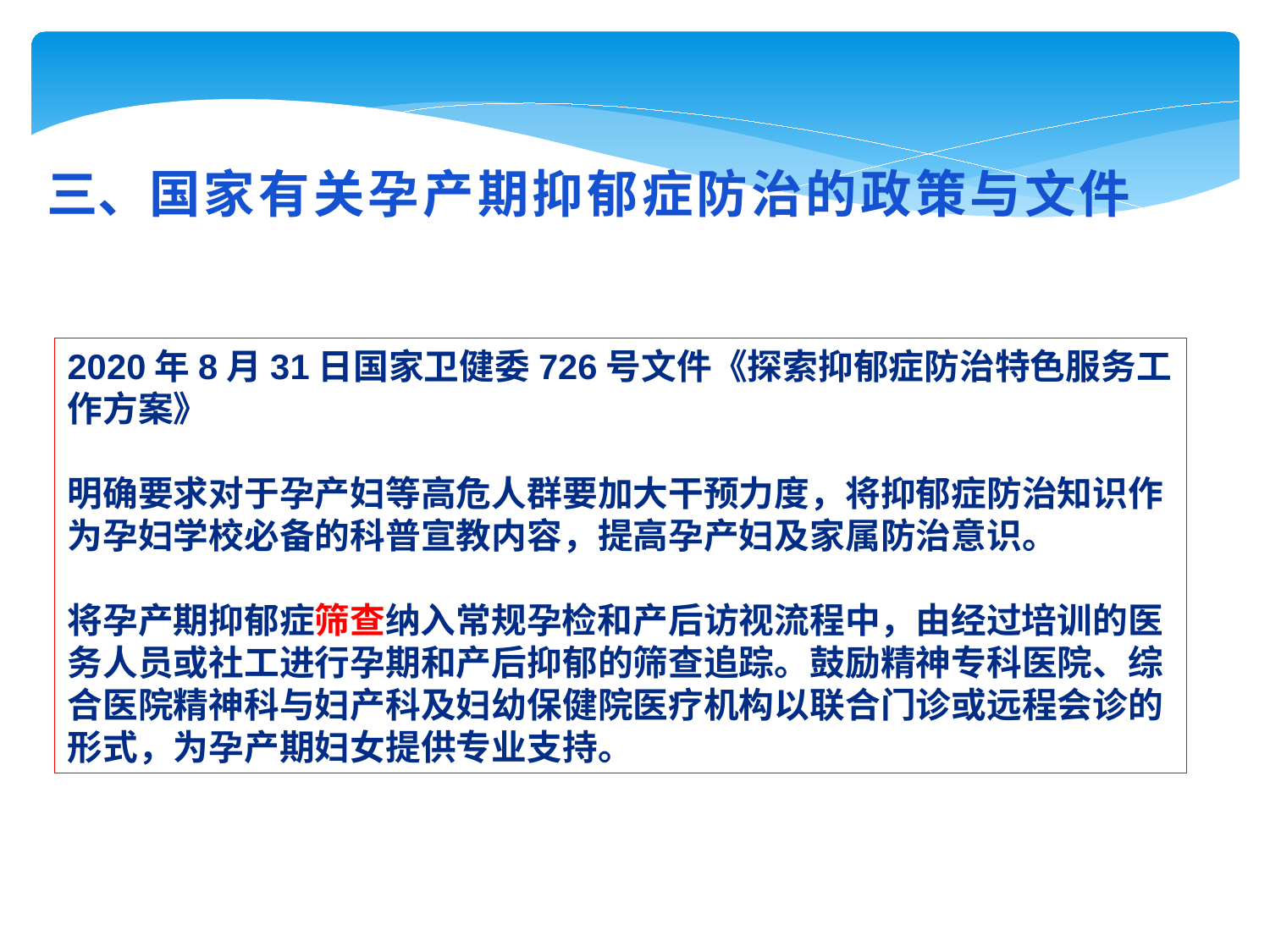

三、国家有关孕产期抑郁症防治的政策与文件
2020年8月31日国家卫健委726号文件《探索抑郁症防治特色服务工作方案》

明确要求对于孕产妇等高危人群要加大干预力度，将抑郁症防治知识作为孕妇学校必备的科普宣教内容，提高孕产妇及家属防治意识。

将孕产期抑郁症筛查纳入常规孕检和产后访视流程中，由经过培训的医务人员或社工进行孕期和产后抑郁的筛查追踪。鼓励精神专科医院、综合医院精神科与妇产科及妇幼保健院医疗机构以联合门诊或远程会诊的形式，为孕产期妇女提供专业支持。